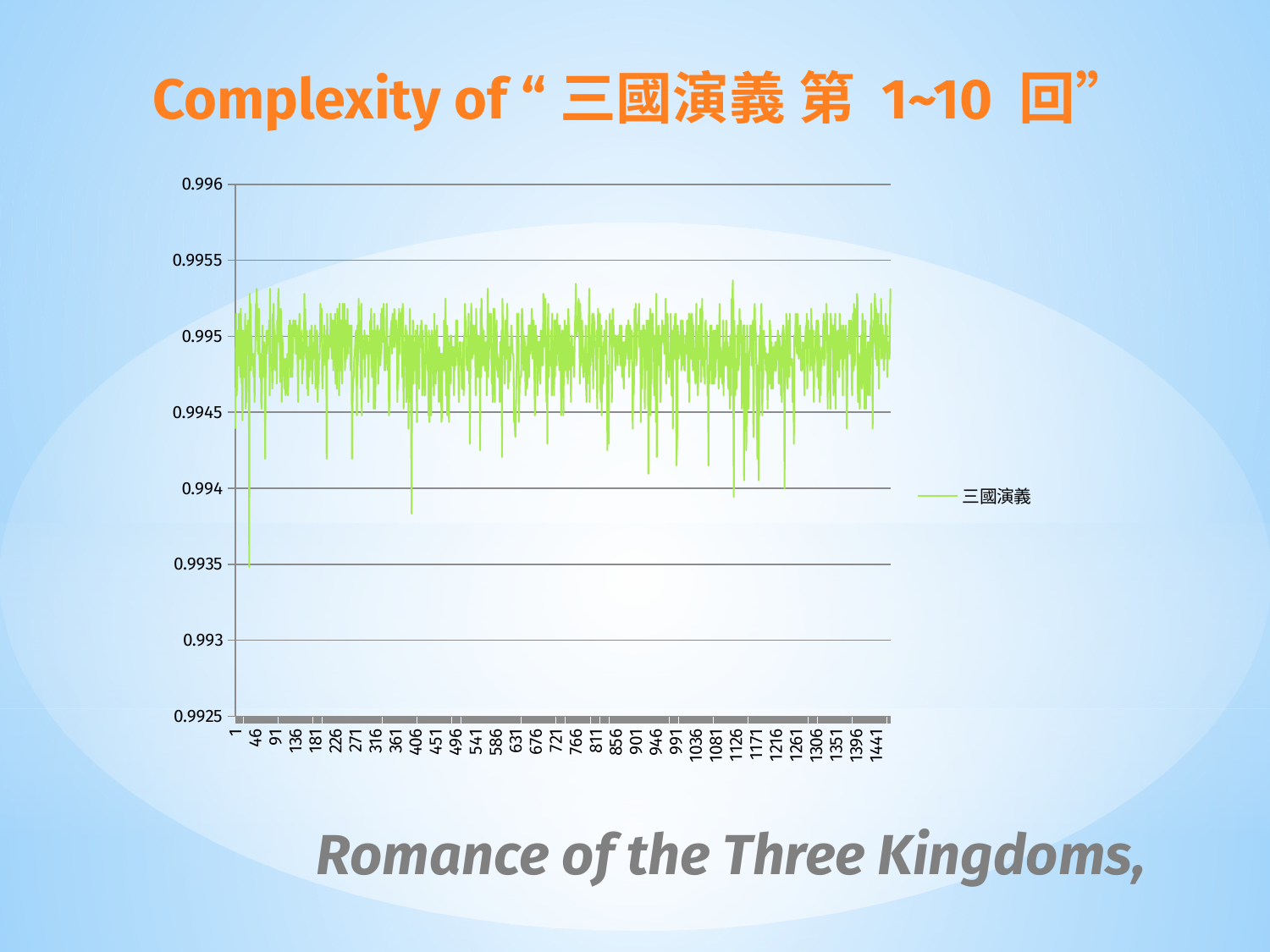

# Complexity of “三國演義 第 1~10 回”

### Chart

| Category |  |
|---|---|
Romance of the Three Kingdoms,